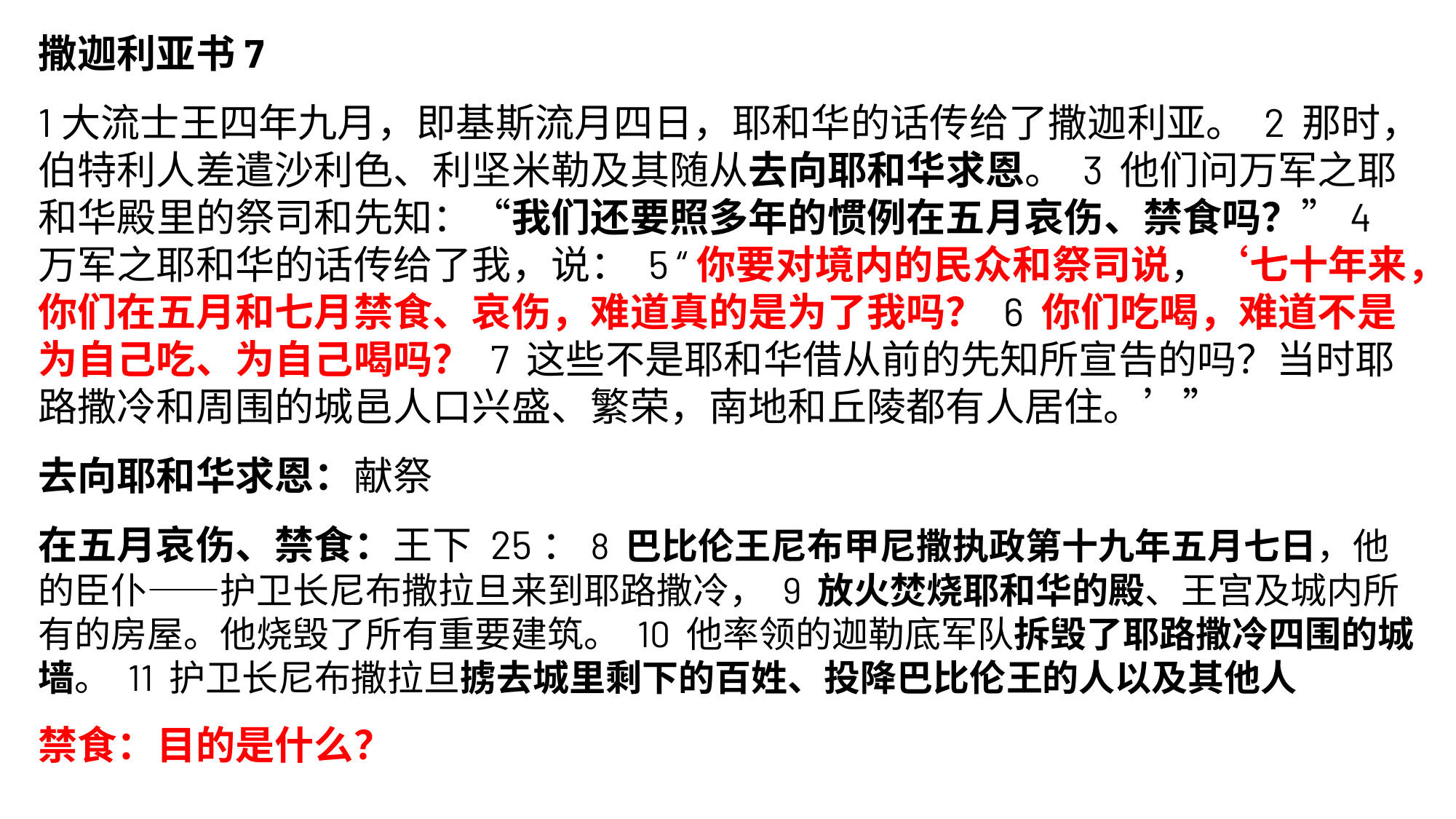

撒迦利亚书7

1大流士王四年九月，即基斯流月四日，耶和华的话传给了撒迦利亚。 2 那时，伯特利人差遣沙利色、利坚米勒及其随从去向耶和华求恩。 3 他们问万军之耶和华殿里的祭司和先知：“我们还要照多年的惯例在五月哀伤、禁食吗？”4 万军之耶和华的话传给了我，说： 5 “你要对境内的民众和祭司说，‘七十年来，你们在五月和七月禁食、哀伤，难道真的是为了我吗？ 6 你们吃喝，难道不是为自己吃、为自己喝吗？ 7 这些不是耶和华借从前的先知所宣告的吗？当时耶路撒冷和周围的城邑人口兴盛、繁荣，南地和丘陵都有人居住。’”

去向耶和华求恩：献祭

在五月哀伤、禁食：王下 25：8 巴比伦王尼布甲尼撒执政第十九年五月七日，他的臣仆——护卫长尼布撒拉旦来到耶路撒冷， 9 放火焚烧耶和华的殿、王宫及城内所有的房屋。他烧毁了所有重要建筑。 10 他率领的迦勒底军队拆毁了耶路撒冷四围的城墙。 11 护卫长尼布撒拉旦掳去城里剩下的百姓、投降巴比伦王的人以及其他人

禁食：目的是什么？